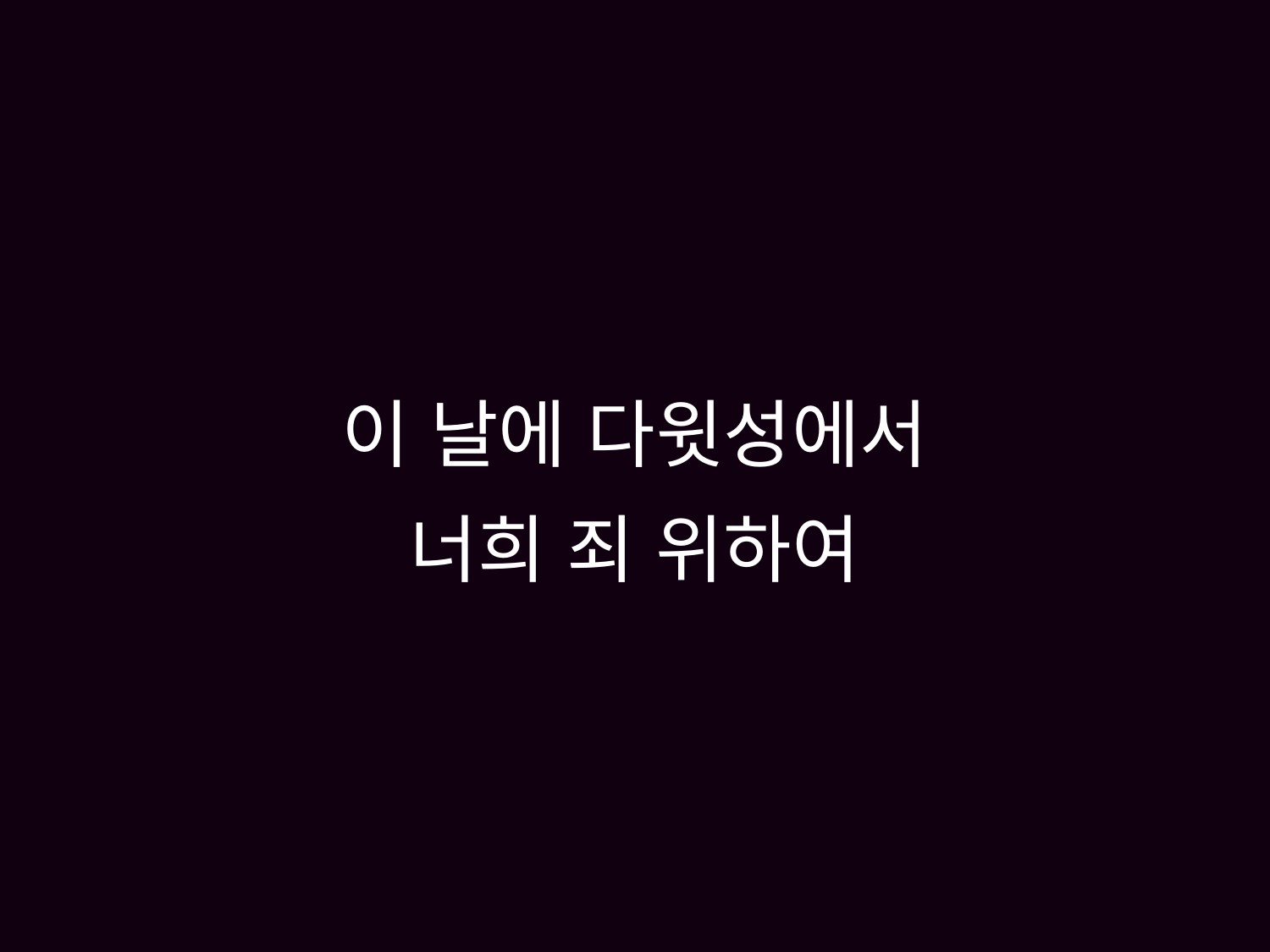

# 이 날에 다윗성에서 너희 죄 위하여